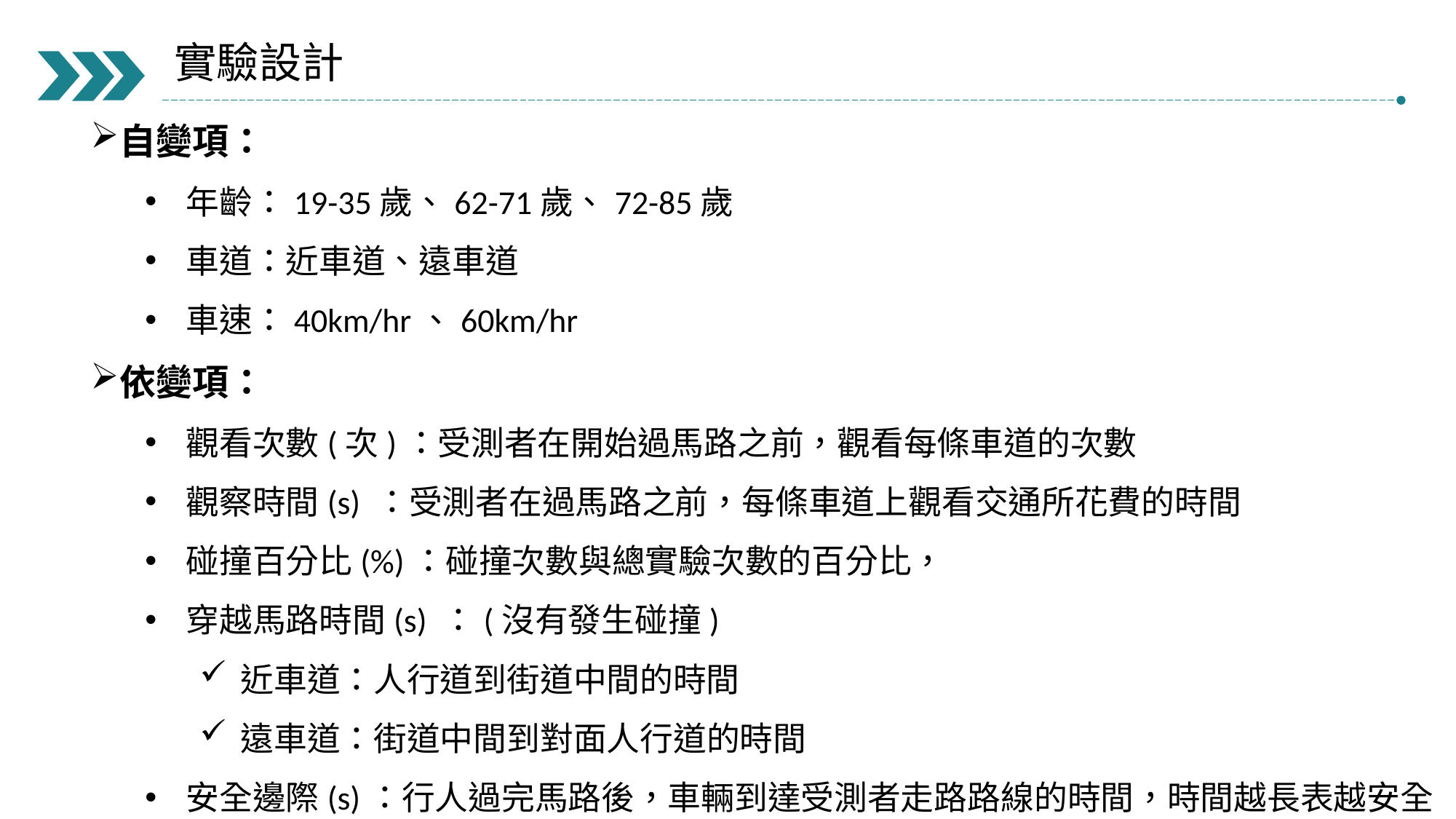

實驗設計

自變項：
年齡：19-35歲、62-71歲、72-85歲
車道：近車道、遠車道
車速：40km/hr、60km/hr
依變項：
觀看次數(次)：受測者在開始過馬路之前，觀看每條車道的次數
觀察時間(s) ：受測者在過馬路之前，每條車道上觀看交通所花費的時間
碰撞百分比(%)：碰撞次數與總實驗次數的百分比，
穿越馬路時間(s) ：(沒有發生碰撞)
近車道：人行道到街道中間的時間
遠車道：街道中間到對面人行道的時間
安全邊際(s)：行人過完馬路後，車輛到達受測者走路路線的時間，時間越長表越安全